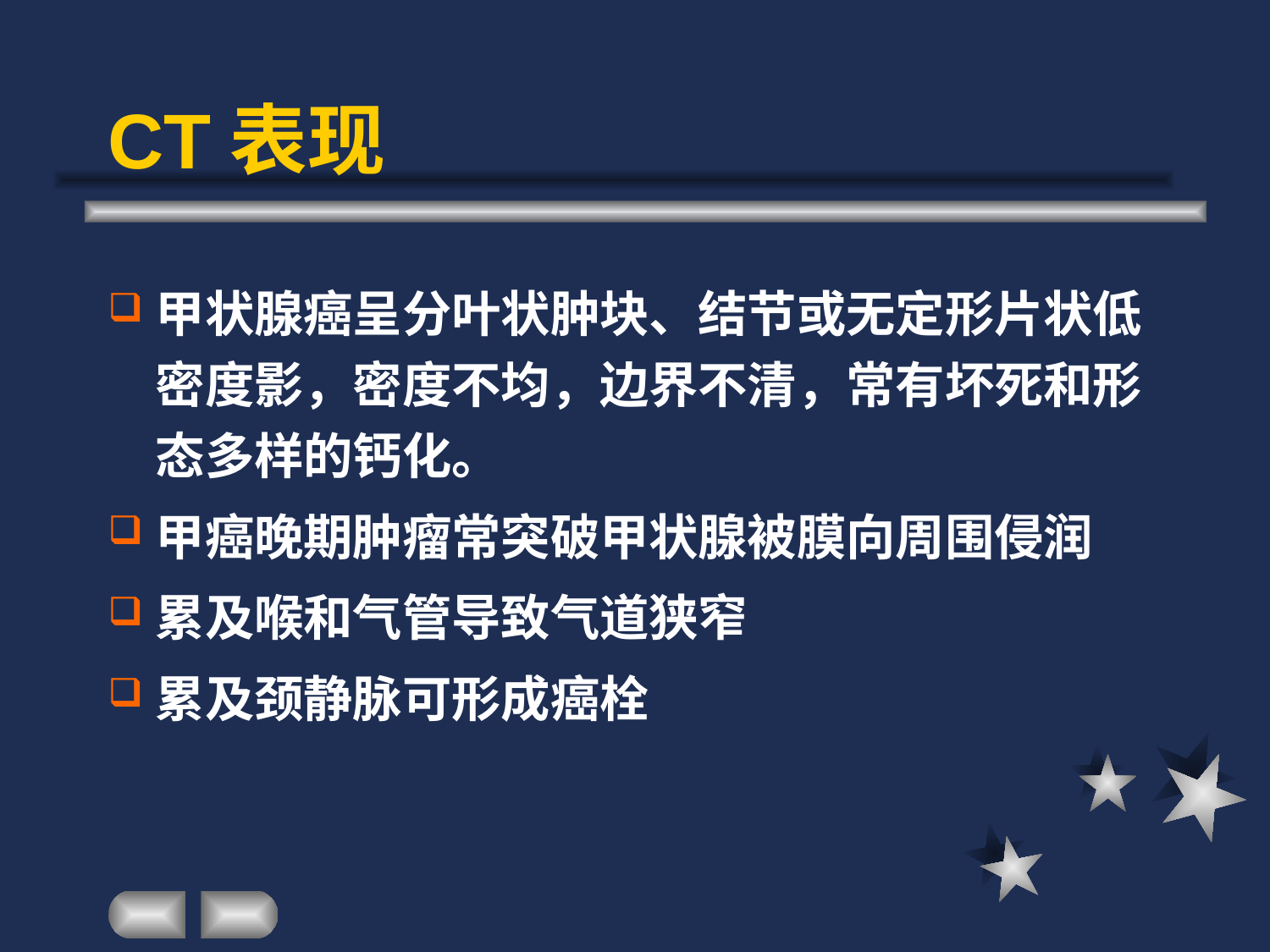

# CT表现
甲状腺癌呈分叶状肿块、结节或无定形片状低密度影，密度不均，边界不清，常有坏死和形态多样的钙化。
甲癌晚期肿瘤常突破甲状腺被膜向周围侵润
累及喉和气管导致气道狭窄
累及颈静脉可形成癌栓